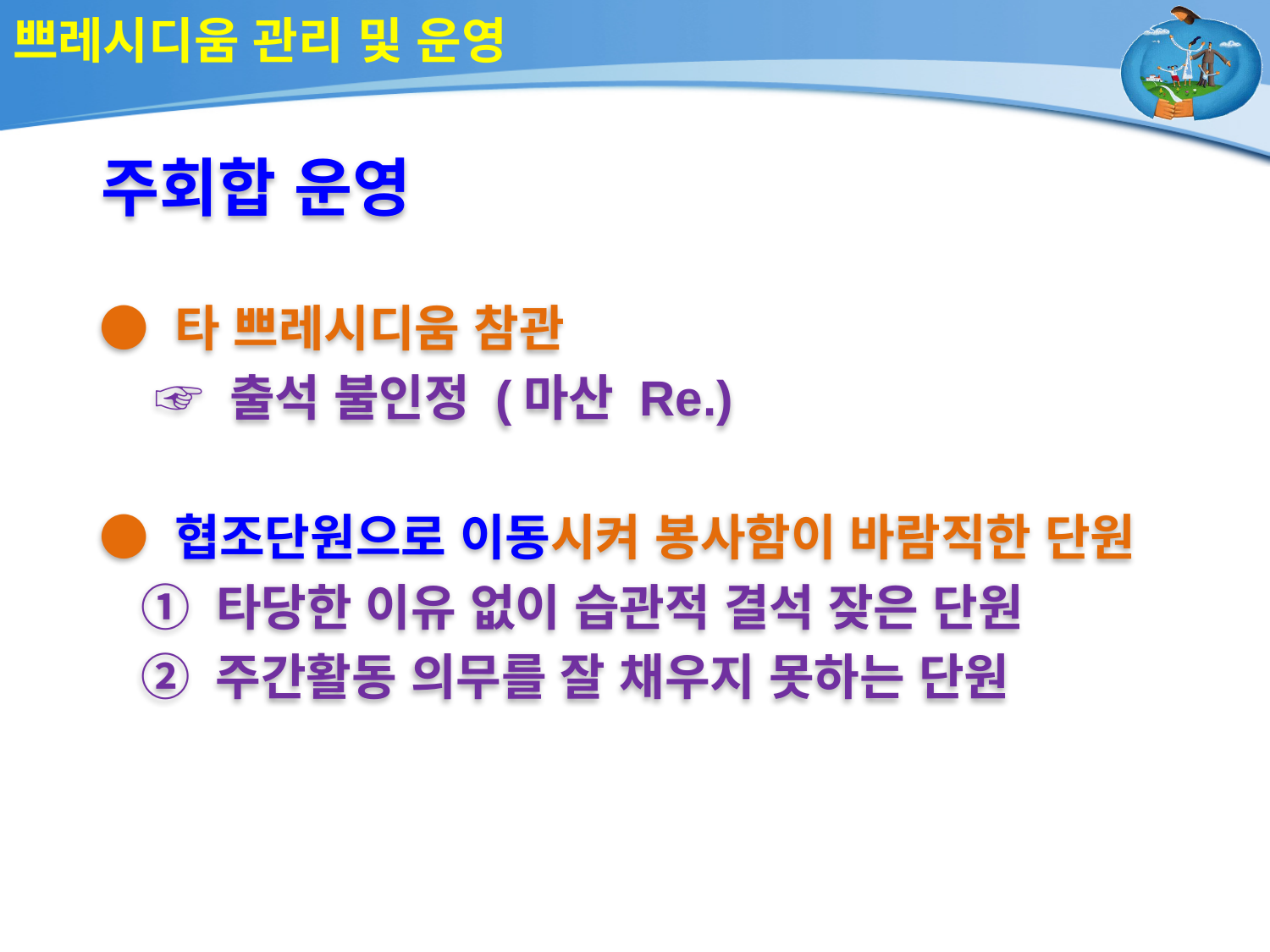

# 쁘레시디움 관리 및 운영
주회합 운영
● 타 쁘레시디움 참관
    ☞ 출석 불인정 (마산 Re.)

● 협조단원으로 이동시켜 봉사함이 바람직한 단원
   ① 타당한 이유 없이 습관적 결석 잦은 단원
   ② 주간활동 의무를 잘 채우지 못하는 단원